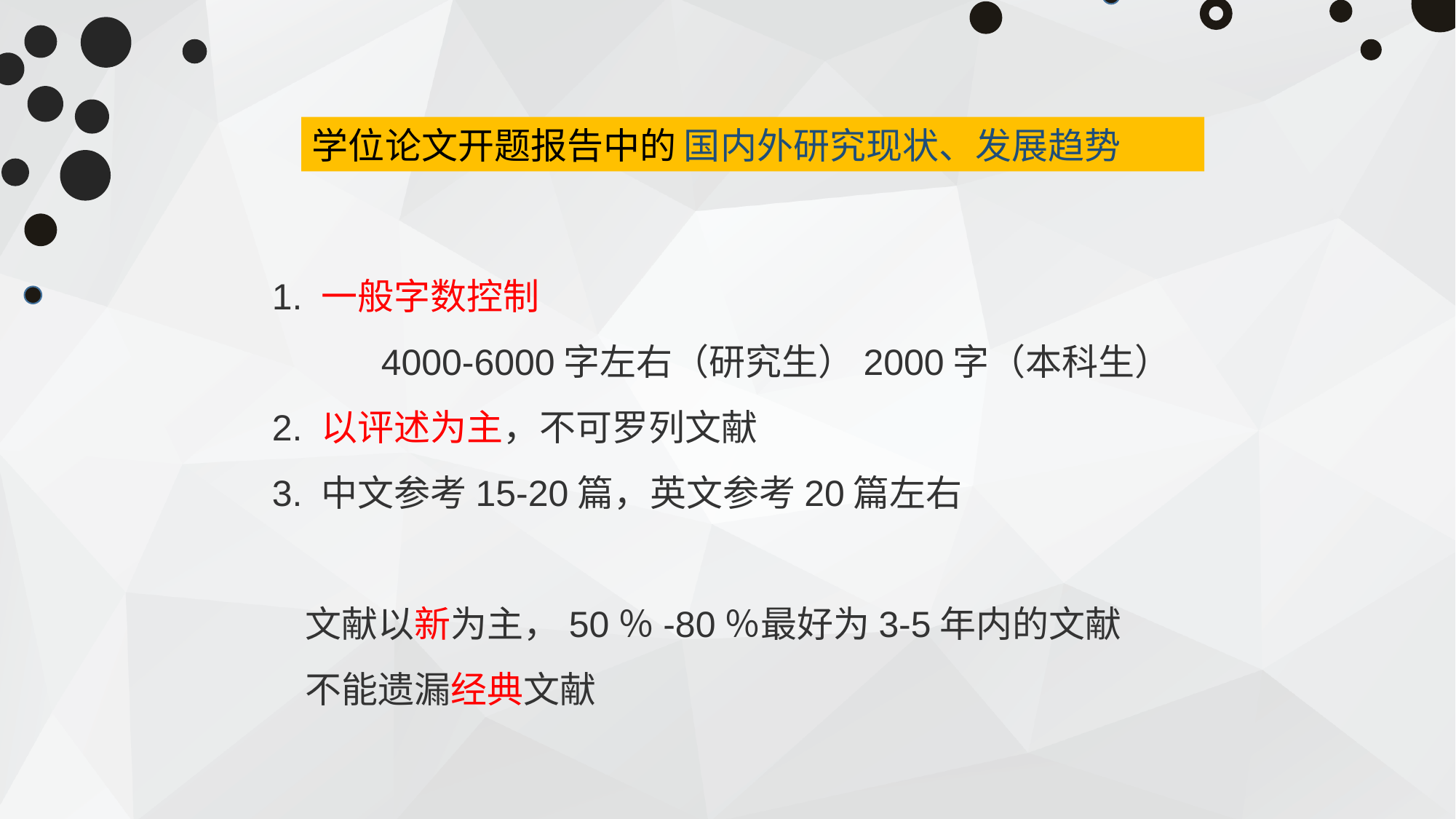

学位论文开题报告中的 国内外研究现状、发展趋势

1. 一般字数控制
	4000-6000字左右（研究生）2000字（本科生）
2. 以评述为主，不可罗列文献
3. 中文参考15-20篇，英文参考20篇左右

   文献以新为主，50％-80％最好为3-5年内的文献
   不能遗漏经典文献